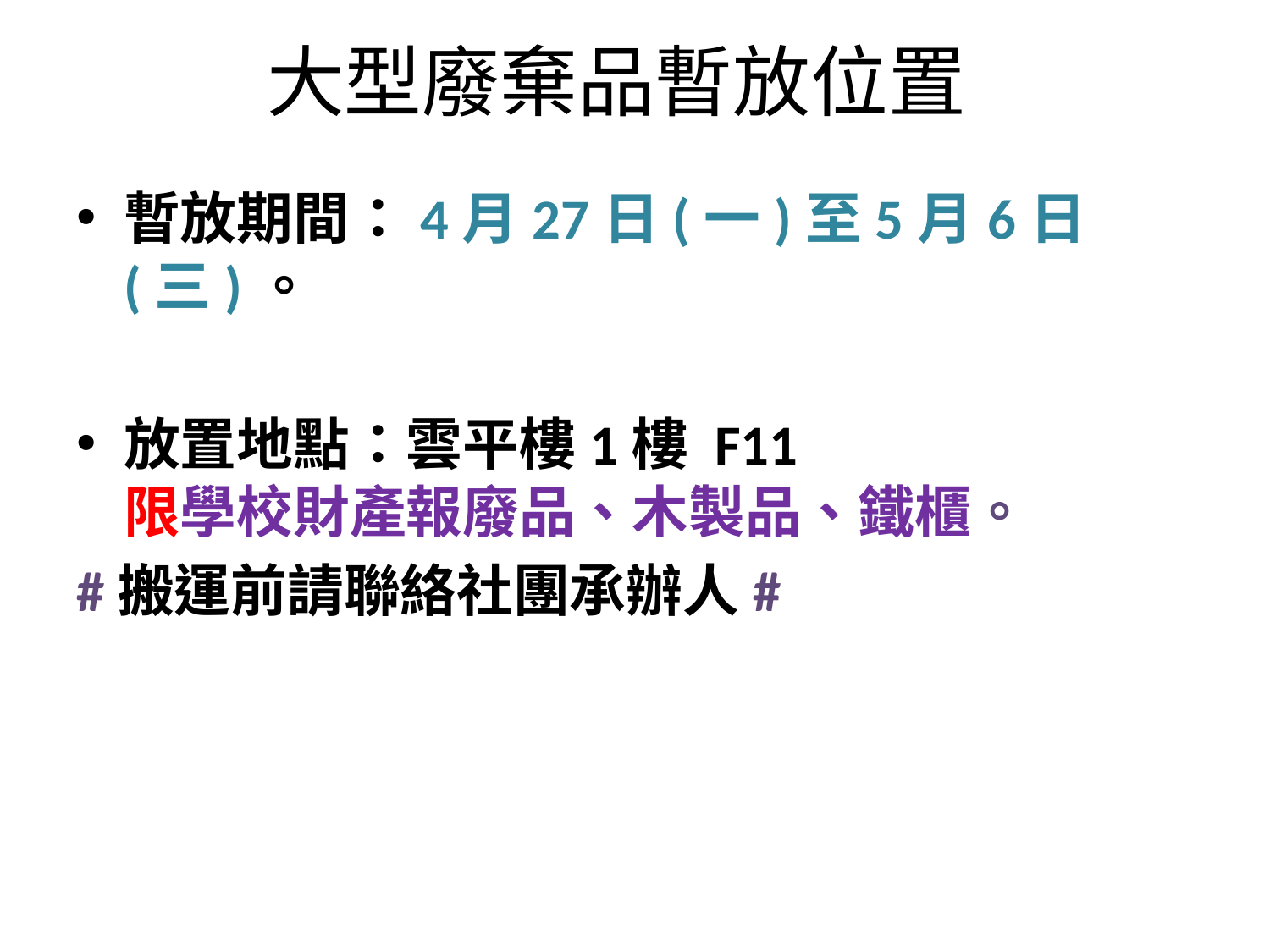

# 大型廢棄品暫放位置
暫放期間：4月27日(一)至5月6日(三)。

放置地點：雲平樓1樓 F11
限學校財產報廢品、木製品、鐵櫃。
#搬運前請聯絡社團承辦人#